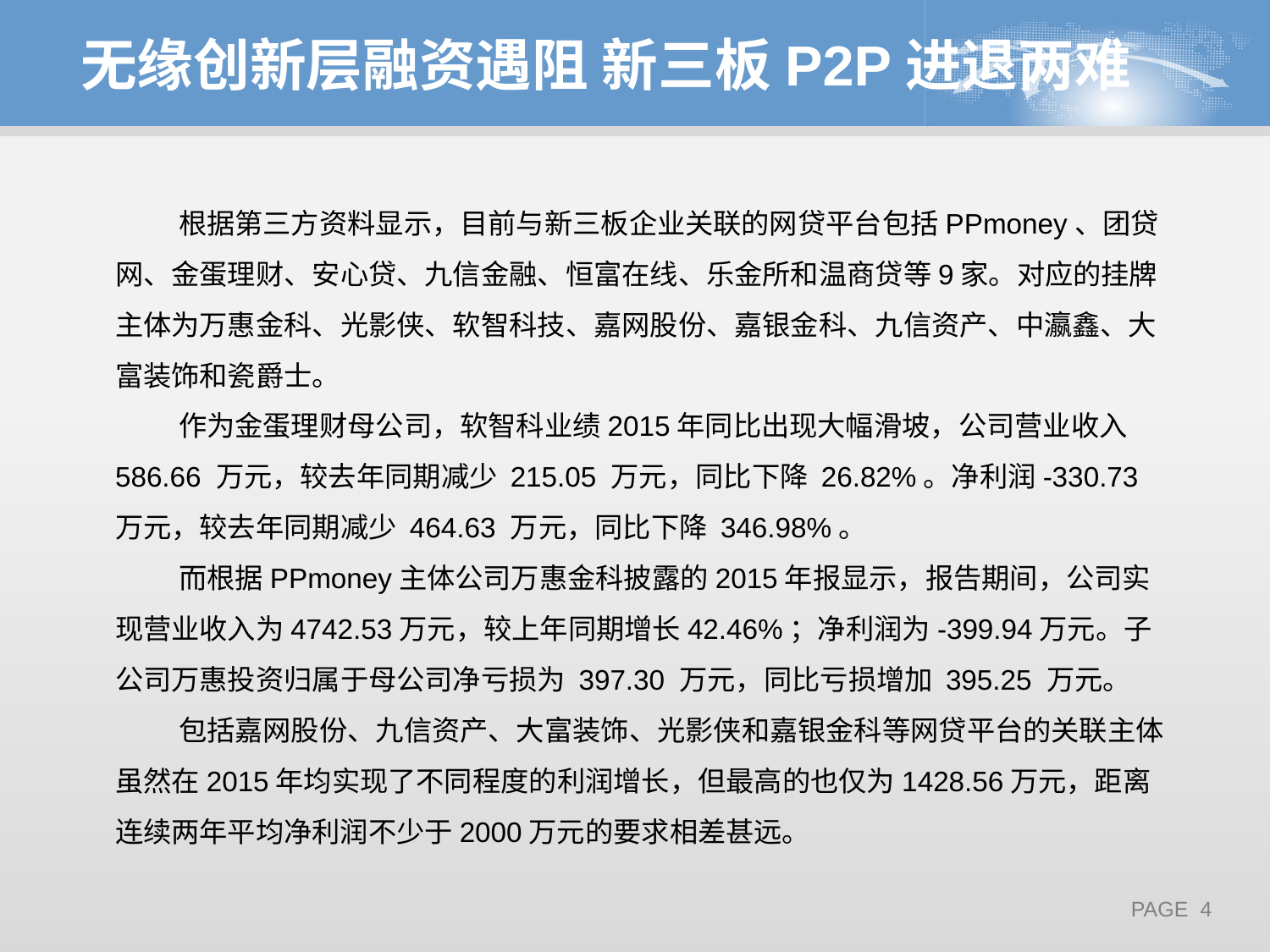

无缘创新层融资遇阻 新三板P2P进退两难
根据第三方资料显示，目前与新三板企业关联的网贷平台包括PPmoney、团贷网、金蛋理财、安心贷、九信金融、恒富在线、乐金所和温商贷等9家。对应的挂牌主体为万惠金科、光影侠、软智科技、嘉网股份、嘉银金科、九信资产、中瀛鑫、大富装饰和瓷爵士。
作为金蛋理财母公司，软智科业绩2015年同比出现大幅滑坡，公司营业收入 586.66 万元，较去年同期减少 215.05 万元，同比下降 26.82%。净利润-330.73 万元，较去年同期减少 464.63 万元，同比下降 346.98%。
而根据PPmoney主体公司万惠金科披露的2015年报显示，报告期间，公司实现营业收入为4742.53万元，较上年同期增长42.46%；净利润为-399.94万元。子公司万惠投资归属于母公司净亏损为 397.30 万元，同比亏损增加 395.25 万元。
包括嘉网股份、九信资产、大富装饰、光影侠和嘉银金科等网贷平台的关联主体虽然在2015年均实现了不同程度的利润增长，但最高的也仅为1428.56万元，距离连续两年平均净利润不少于2000万元的要求相差甚远。